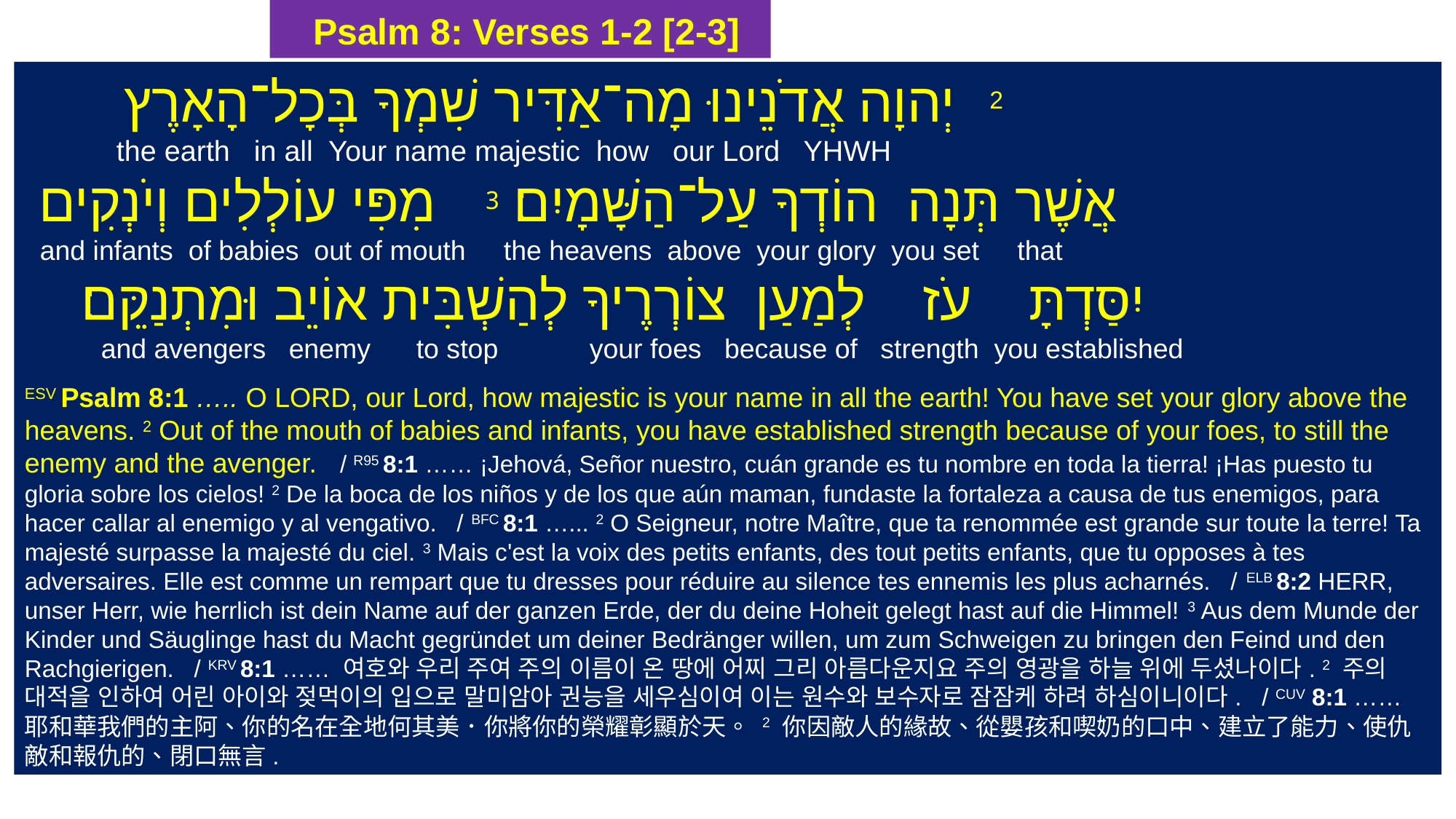

Psalm 8: Verses 1-2 [2-3]
‎  2 יְהוָה אֲדֹנֵינוּ מָה־אַדִּיר שִׁמְךָ בְּכָל־הָאָרֶץ
            the earth   in all  Your name majestic  how   our Lord   YHWH
אֲשֶׁר תְּנָה  הוֹדְךָ עַל־הַשָּׁמָיִם׃ 3      מִפִּי עוֹלְלִים וְיֹנְקִים
  and infants  of babies  out of mouth     the heavens  above  your glory  you set     that
 יִסַּדְתָּ    עֹז    לְמַעַן  צוֹרְרֶיךָ לְהַשְׁבִּית אוֹיֵב וּמִתְנַקֵּם׃
          and avengers   enemy      to stop            your foes   because of   strength  you established

ESV Psalm 8:1 ….. O LORD, our Lord, how majestic is your name in all the earth! You have set your glory above the heavens. 2 Out of the mouth of babies and infants, you have established strength because of your foes, to still the enemy and the avenger.   / R95 8:1 …… ¡Jehová, Señor nuestro, cuán grande es tu nombre en toda la tierra! ¡Has puesto tu gloria sobre los cielos! 2 De la boca de los niños y de los que aún maman, fundaste la fortaleza a causa de tus enemigos, para hacer callar al enemigo y al vengativo.   / BFC 8:1 …... 2 O Seigneur, notre Maître, que ta renommée est grande sur toute la terre! Ta majesté surpasse la majesté du ciel. 3 Mais c'est la voix des petits enfants, des tout petits enfants, que tu opposes à tes adversaires. Elle est comme un rempart que tu dresses pour réduire au silence tes ennemis les plus acharnés.   / ELB 8:2 HERR, unser Herr, wie herrlich ist dein Name auf der ganzen Erde, der du deine Hoheit gelegt hast auf die Himmel! 3 Aus dem Munde der Kinder und Säuglinge hast du Macht gegründet um deiner Bedränger willen, um zum Schweigen zu bringen den Feind und den Rachgierigen.   / KRV 8:1 …… 여호와 우리 주여 주의 이름이 온 땅에 어찌 그리 아름다운지요 주의 영광을 하늘 위에 두셨나이다. 2 주의 대적을 인하여 어린 아이와 젖먹이의 입으로 말미암아 권능을 세우심이여 이는 원수와 보수자로 잠잠케 하려 하심이니이다.   / CUV 8:1 …… 耶和華我們的主阿、你的名在全地何其美．你將你的榮耀彰顯於天。 2 你因敵人的緣故、從嬰孩和喫奶的口中、建立了能力、使仇敵和報仇的、閉口無言.